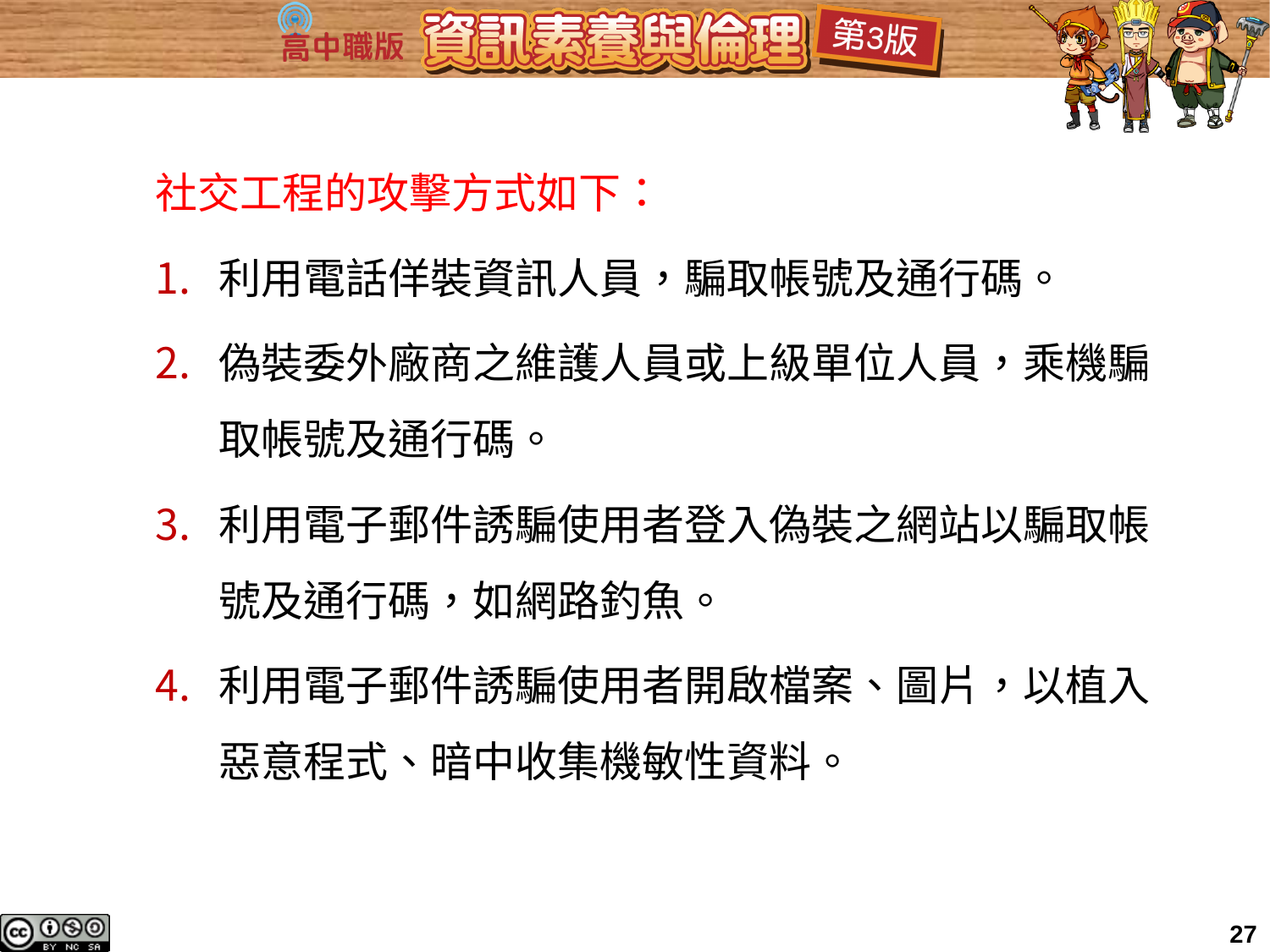

社交工程的攻擊方式如下：
利用電話佯裝資訊人員，騙取帳號及通行碼。
偽裝委外廠商之維護人員或上級單位人員，乘機騙取帳號及通行碼。
利用電子郵件誘騙使用者登入偽裝之網站以騙取帳號及通行碼，如網路釣魚。
利用電子郵件誘騙使用者開啟檔案、圖片，以植入惡意程式、暗中收集機敏性資料。
27